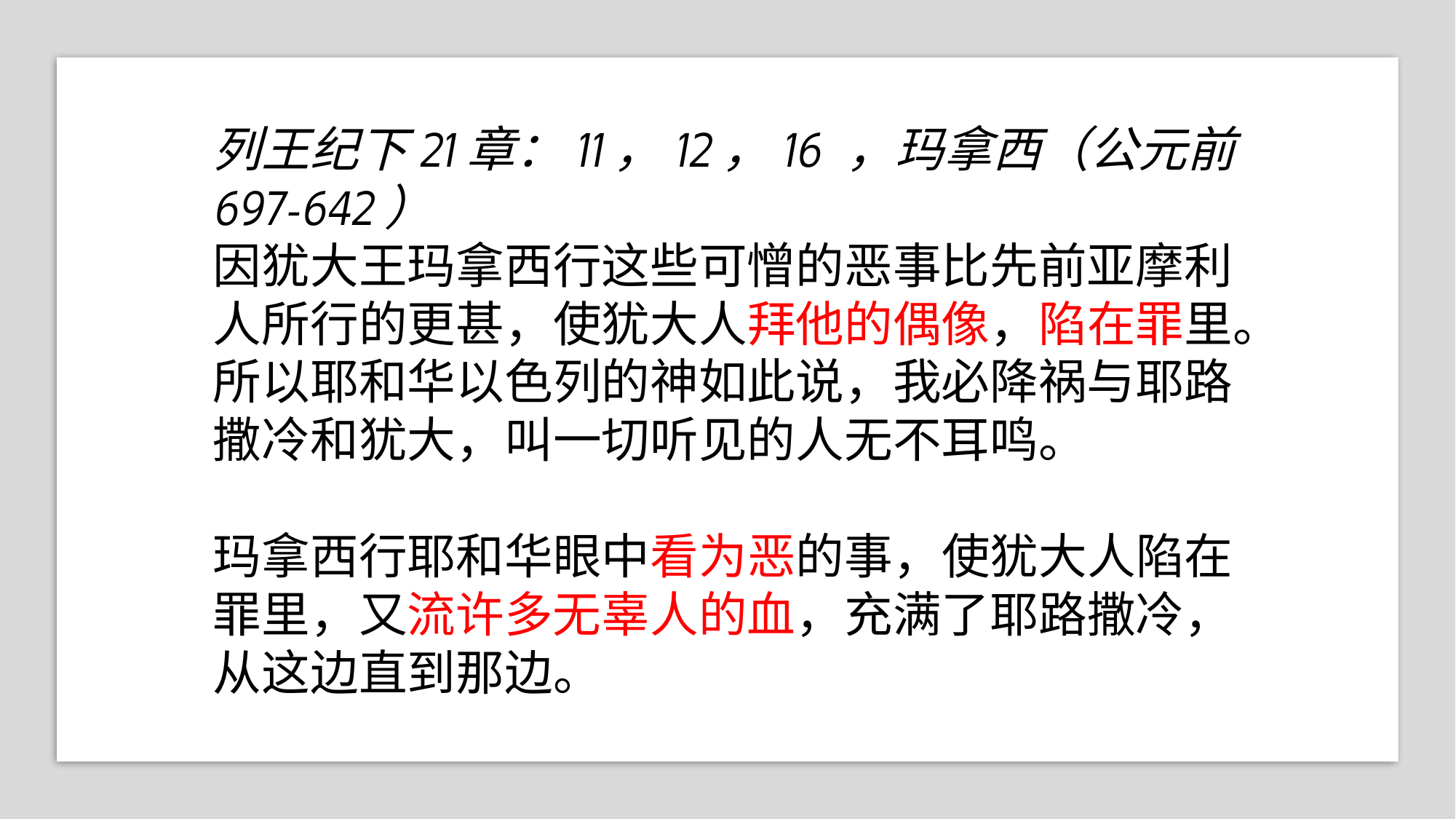

列王纪下21章：11，12，16 ，玛拿西（公元前697-642）
因犹大王玛拿西行这些可憎的恶事比先前亚摩利人所行的更甚，使犹大人拜他的偶像，陷在罪里。
所以耶和华以色列的神如此说，我必降祸与耶路撒冷和犹大，叫一切听见的人无不耳鸣。

玛拿西行耶和华眼中看为恶的事，使犹大人陷在罪里，又流许多无辜人的血，充满了耶路撒冷，从这边直到那边。